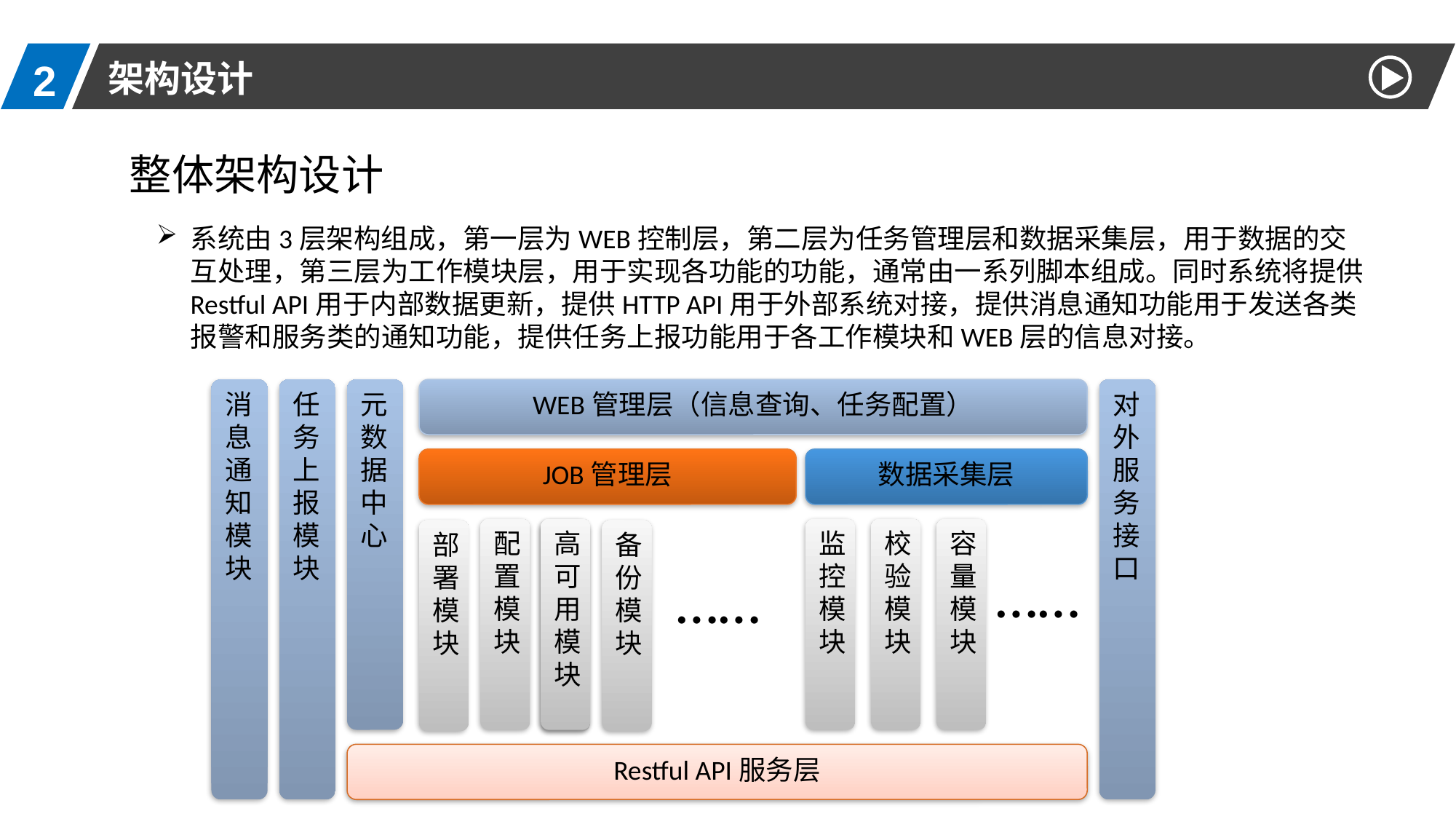

2
架构设计

整体架构设计
系统由3层架构组成，第一层为WEB控制层，第二层为任务管理层和数据采集层，用于数据的交互处理，第三层为工作模块层，用于实现各功能的功能，通常由一系列脚本组成。同时系统将提供Restful API用于内部数据更新，提供HTTP API用于外部系统对接，提供消息通知功能用于发送各类报警和服务类的通知功能，提供任务上报功能用于各工作模块和WEB层的信息对接。
消息通知模块
对外服务接口
任务上报模块
元数据中心
WEB管理层（信息查询、任务配置）
JOB管理层
数据采集层
配置模块
高可用模块
监控模块
校验模块
容量模块
部署模块
HA模块
备份模块
……
……
Restful API服务层